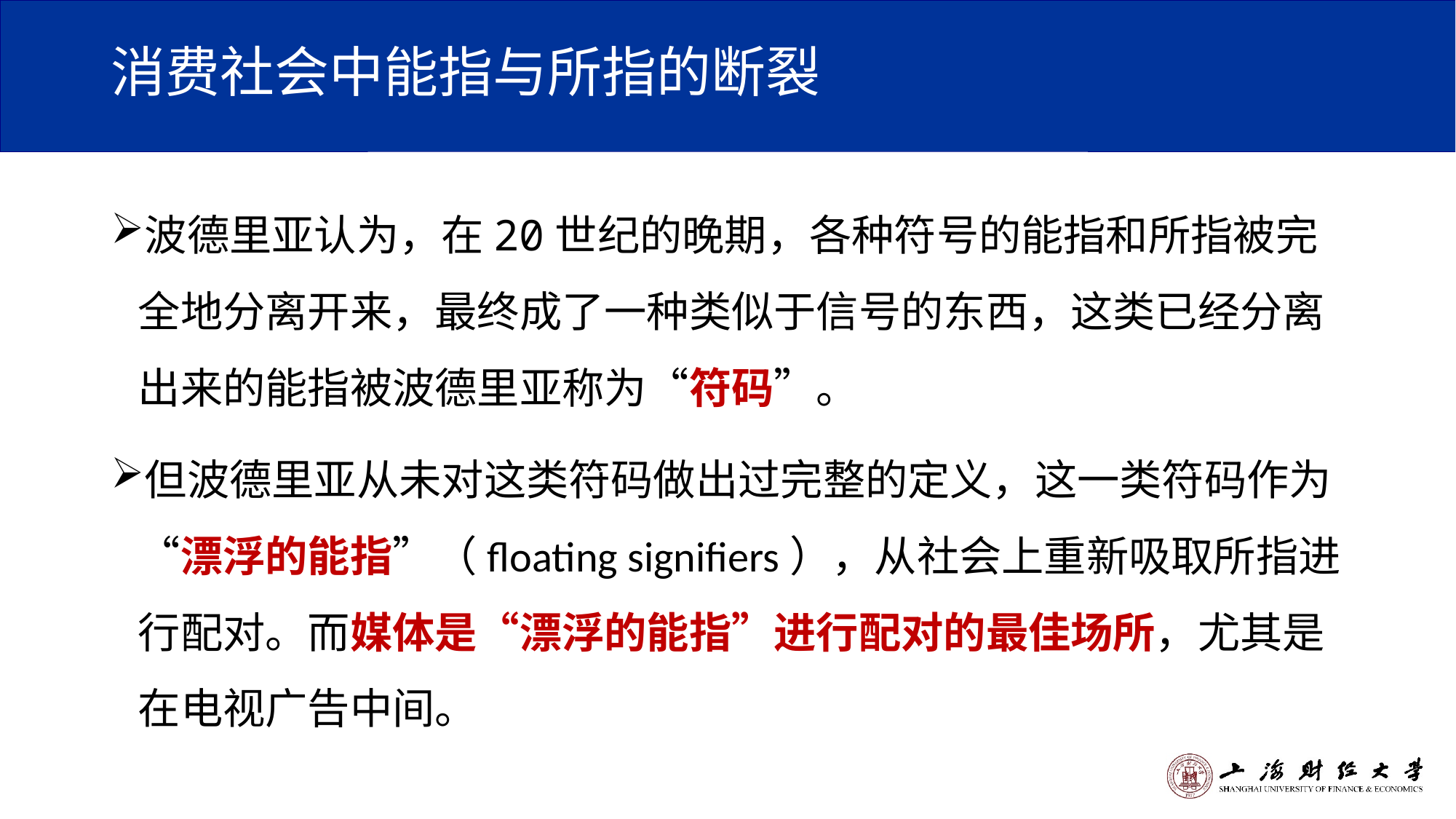

# 消费社会中能指与所指的断裂
波德里亚认为，在20世纪的晚期，各种符号的能指和所指被完全地分离开来，最终成了一种类似于信号的东西，这类已经分离出来的能指被波德里亚称为“符码”。
但波德里亚从未对这类符码做出过完整的定义，这一类符码作为“漂浮的能指”（floating signifiers），从社会上重新吸取所指进行配对。而媒体是“漂浮的能指”进行配对的最佳场所，尤其是在电视广告中间。